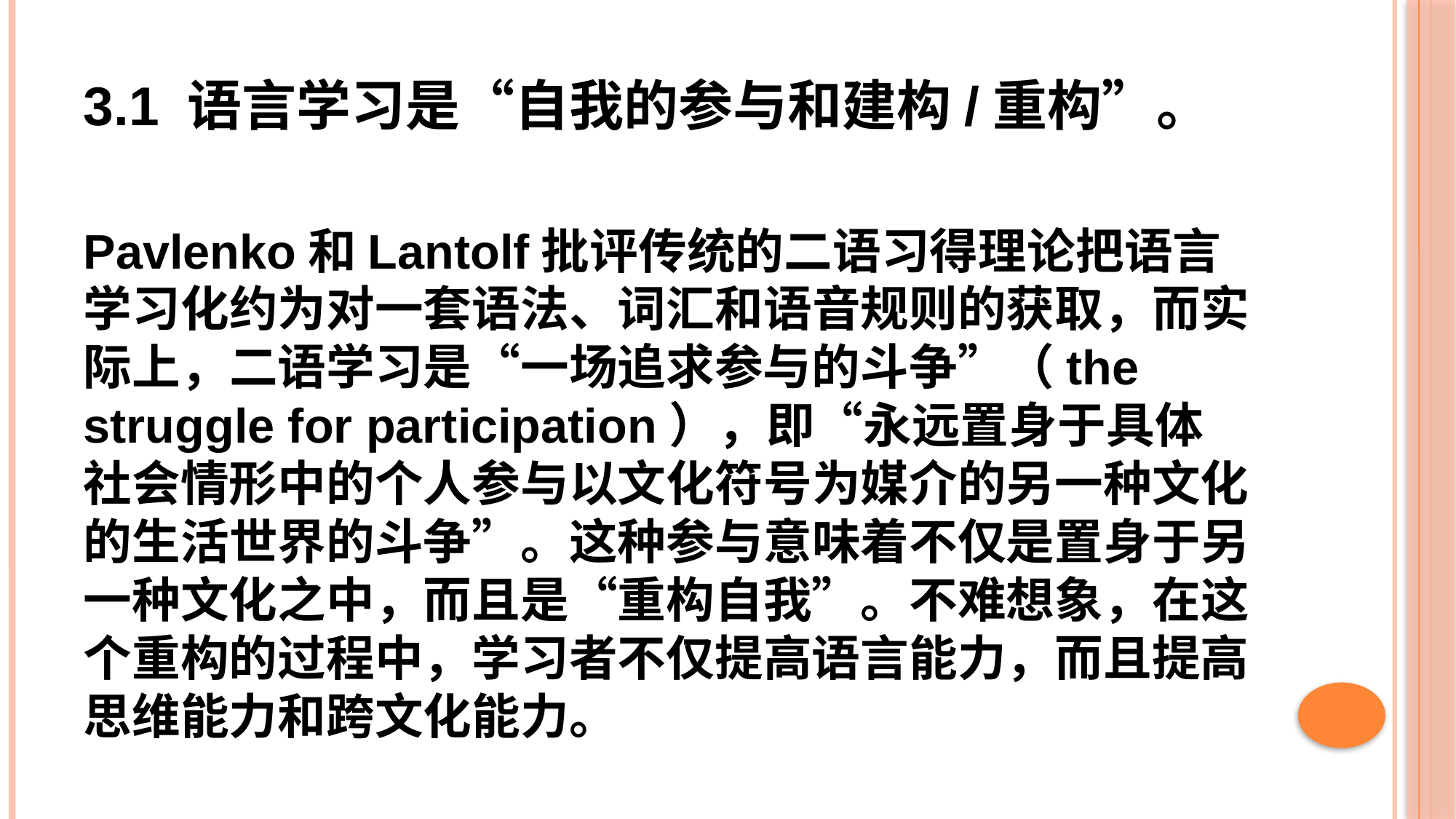

3.1 语言学习是“自我的参与和建构/重构”。

Pavlenko和Lantolf批评传统的二语习得理论把语言学习化约为对一套语法、词汇和语音规则的获取，而实际上，二语学习是“一场追求参与的斗争”（the struggle for participation），即“永远置身于具体社会情形中的个人参与以文化符号为媒介的另一种文化的生活世界的斗争”。这种参与意味着不仅是置身于另一种文化之中，而且是“重构自我”。不难想象，在这个重构的过程中，学习者不仅提高语言能力，而且提高思维能力和跨文化能力。